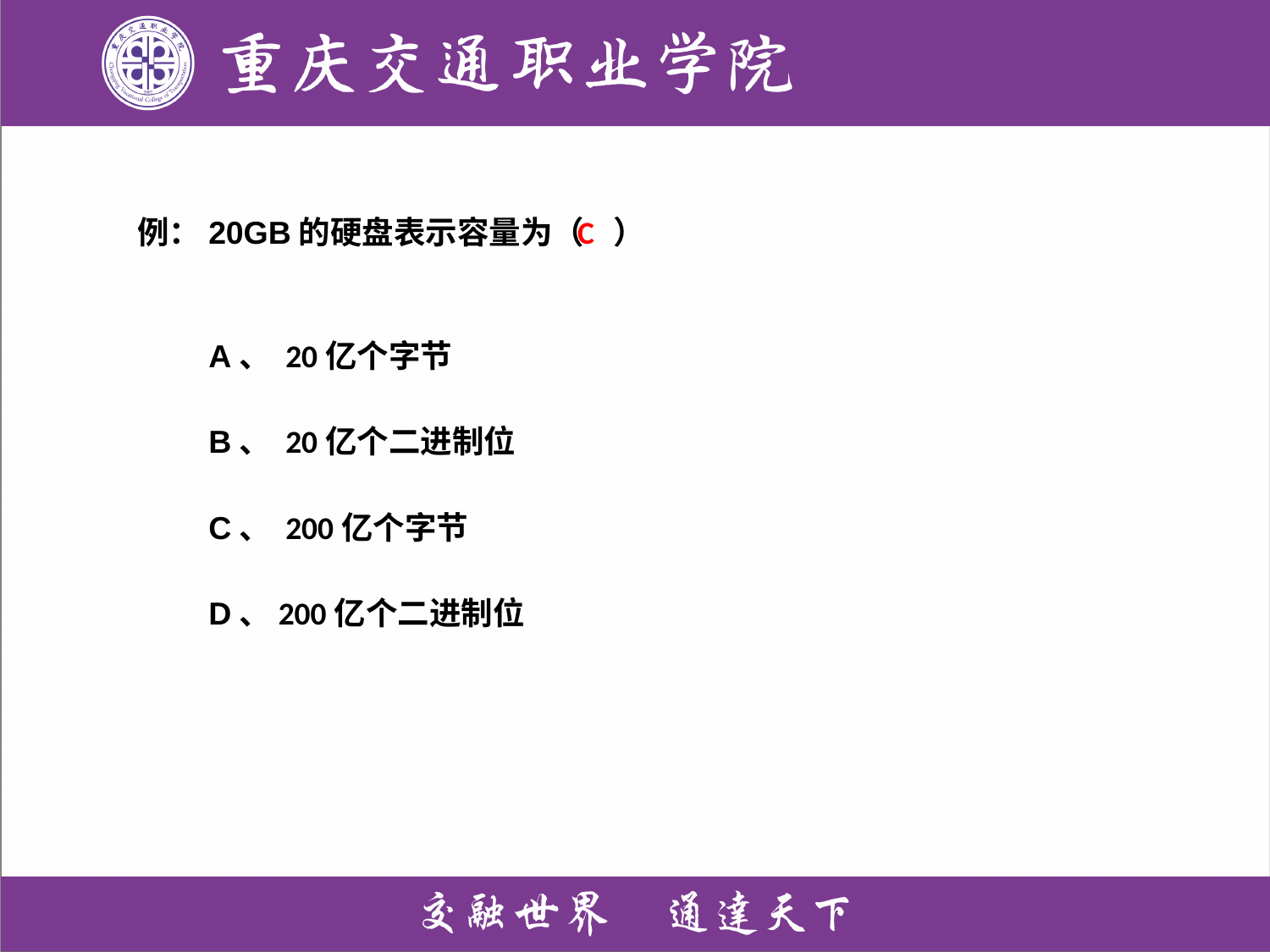

例：20GB的硬盘表示容量为（    ）

        A、 20亿个字节
        B、 20亿个二进制位
        C、 200亿个字节
        D、200亿个二进制位
C